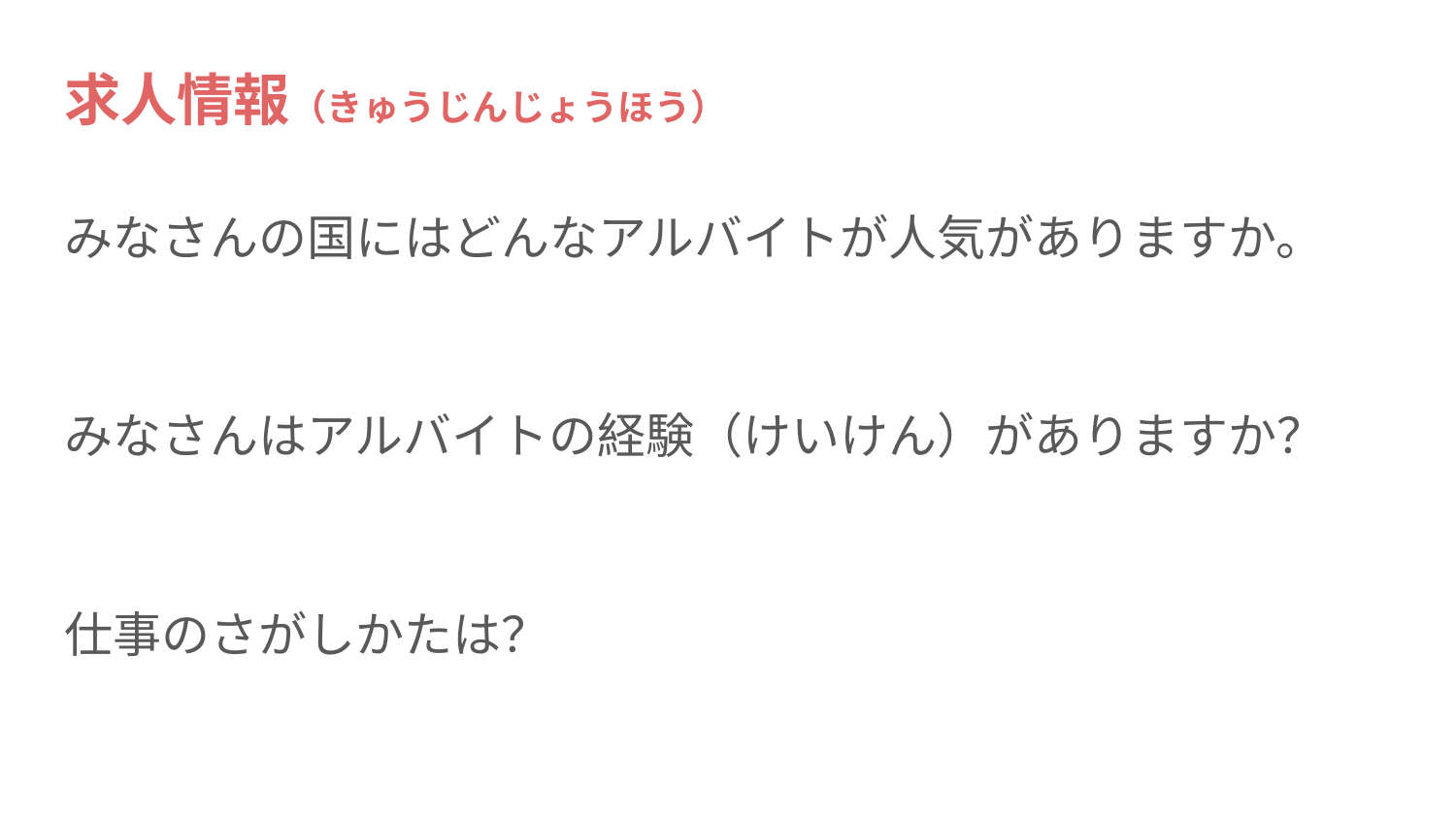

# 求人情報（きゅうじんじょうほう）
みなさんの国にはどんなアルバイトが人気がありますか。

みなさんはアルバイトの経験（けいけん）がありますか？

仕事のさがしかたは？